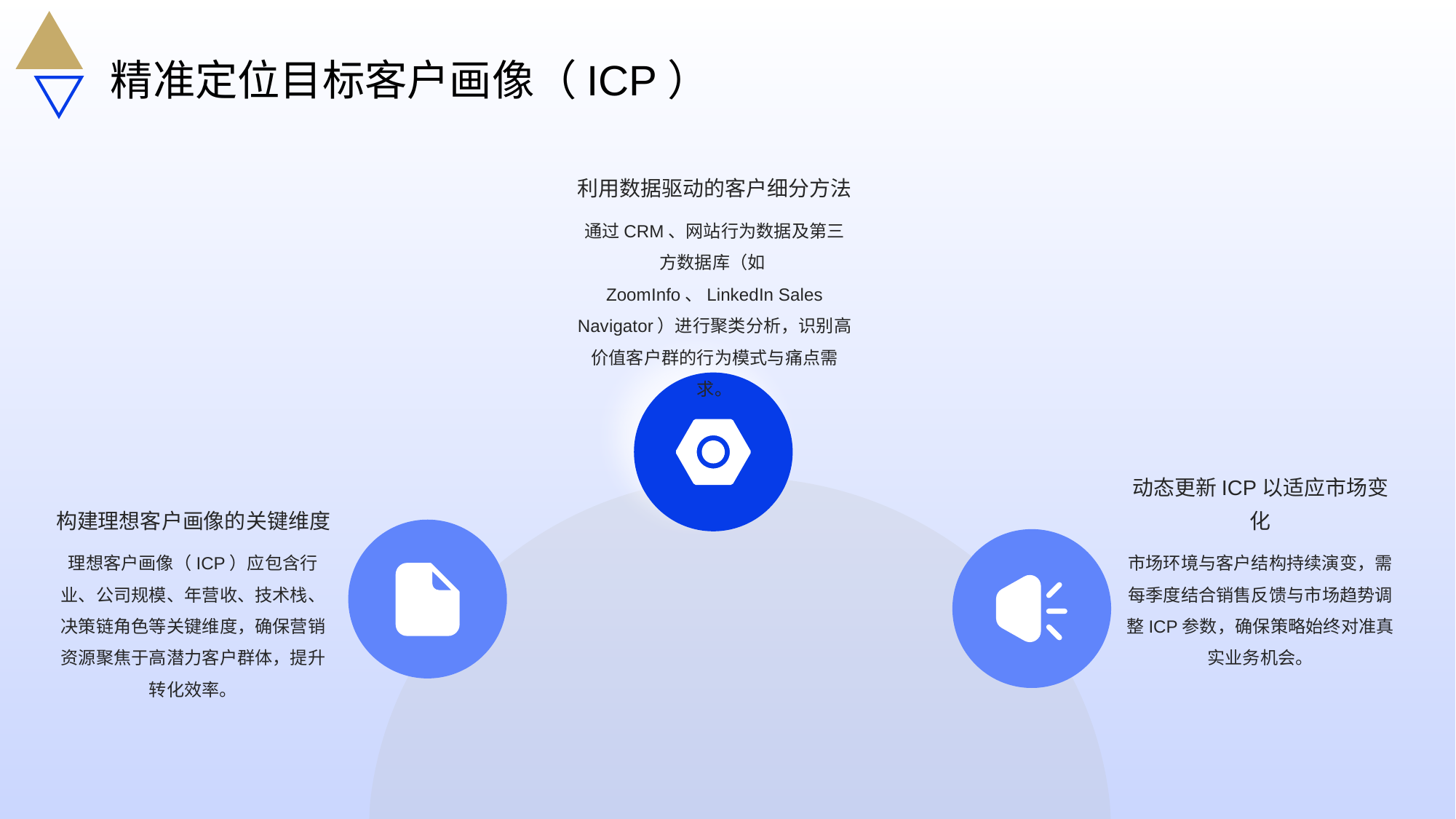

精准定位目标客户画像（ICP）

利用数据驱动的客户细分方法
通过CRM、网站行为数据及第三方数据库（如ZoomInfo、LinkedIn Sales Navigator）进行聚类分析，识别高价值客户群的行为模式与痛点需求。

构建理想客户画像的关键维度
动态更新ICP以适应市场变化

理想客户画像（ICP）应包含行业、公司规模、年营收、技术栈、决策链角色等关键维度，确保营销资源聚焦于高潜力客户群体，提升转化效率。
市场环境与客户结构持续演变，需每季度结合销售反馈与市场趋势调整ICP参数，确保策略始终对准真实业务机会。